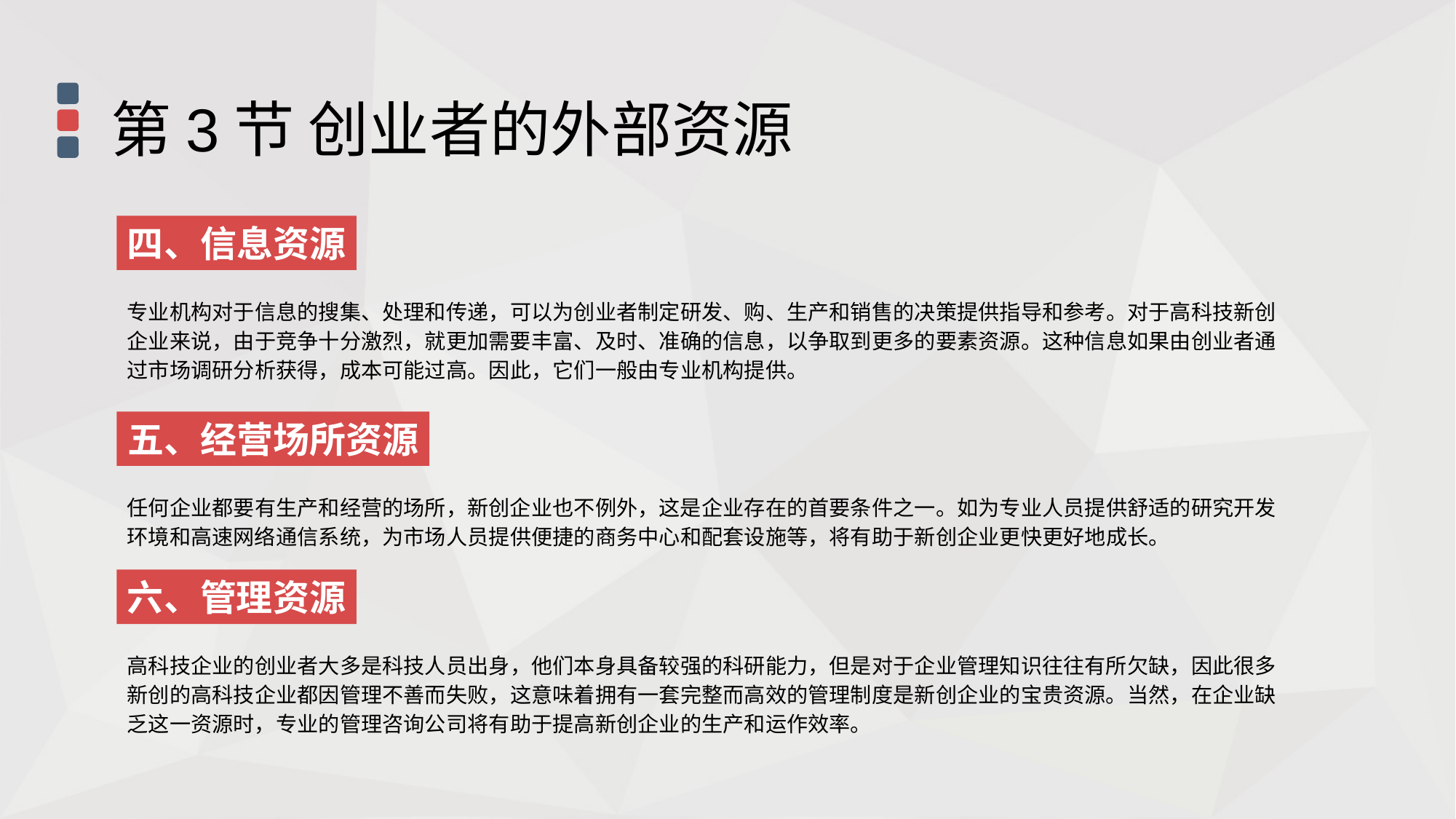

第3节 创业者的外部资源
四、信息资源
专业机构对于信息的搜集、处理和传递，可以为创业者制定研发、购、生产和销售的决策提供指导和参考。对于高科技新创企业来说，由于竞争十分激烈，就更加需要丰富、及时、准确的信息，以争取到更多的要素资源。这种信息如果由创业者通过市场调研分析获得，成本可能过高。因此，它们一般由专业机构提供。
五、经营场所资源
任何企业都要有生产和经营的场所，新创企业也不例外，这是企业存在的首要条件之一。如为专业人员提供舒适的研究开发环境和高速网络通信系统，为市场人员提供便捷的商务中心和配套设施等，将有助于新创企业更快更好地成长。
六、管理资源
高科技企业的创业者大多是科技人员出身，他们本身具备较强的科研能力，但是对于企业管理知识往往有所欠缺，因此很多新创的高科技企业都因管理不善而失败，这意味着拥有一套完整而高效的管理制度是新创企业的宝贵资源。当然，在企业缺乏这一资源时，专业的管理咨询公司将有助于提高新创企业的生产和运作效率。